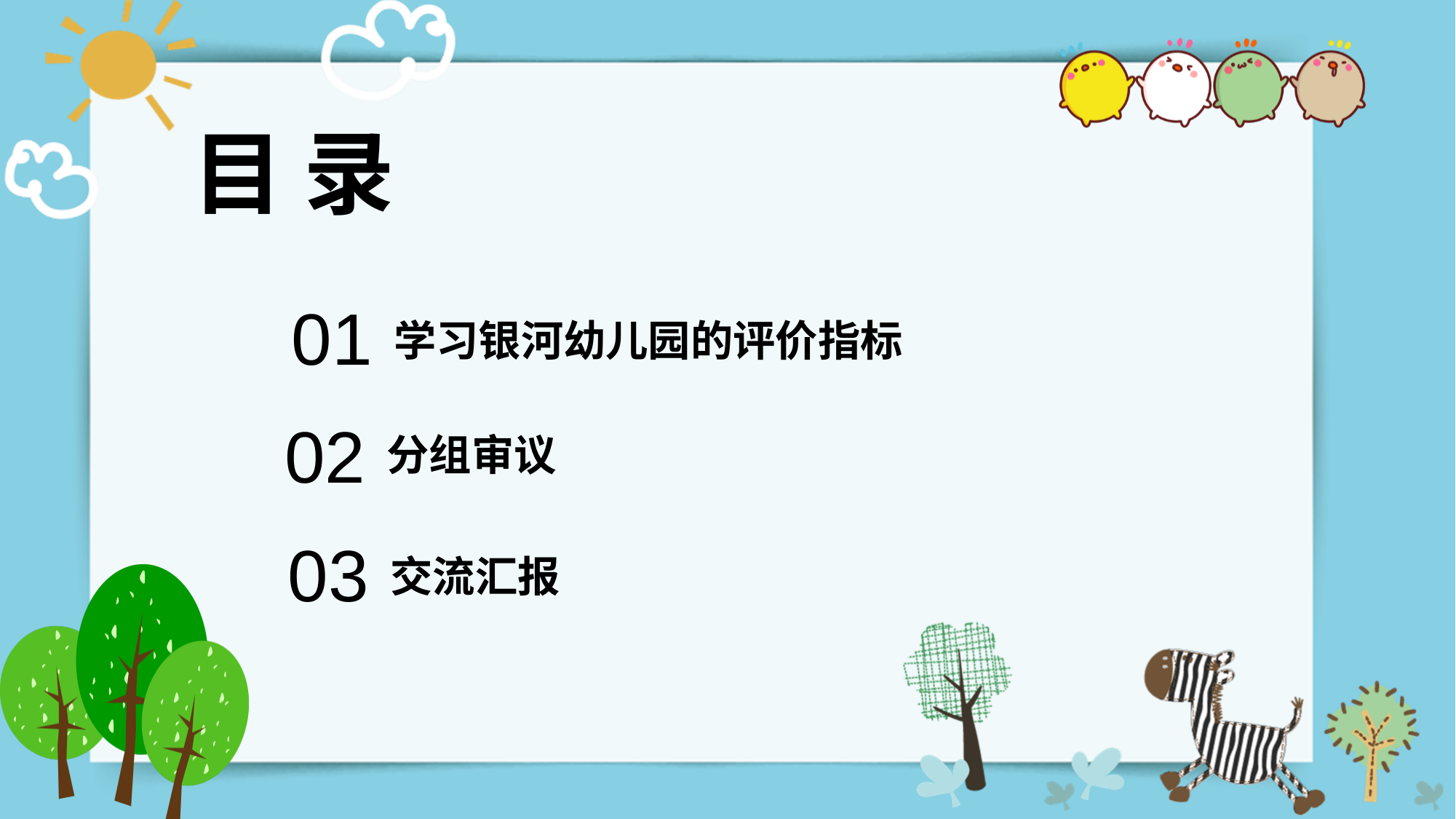

目 录

01
学习银河幼儿园的评价指标

02
分组审议

03
交流汇报